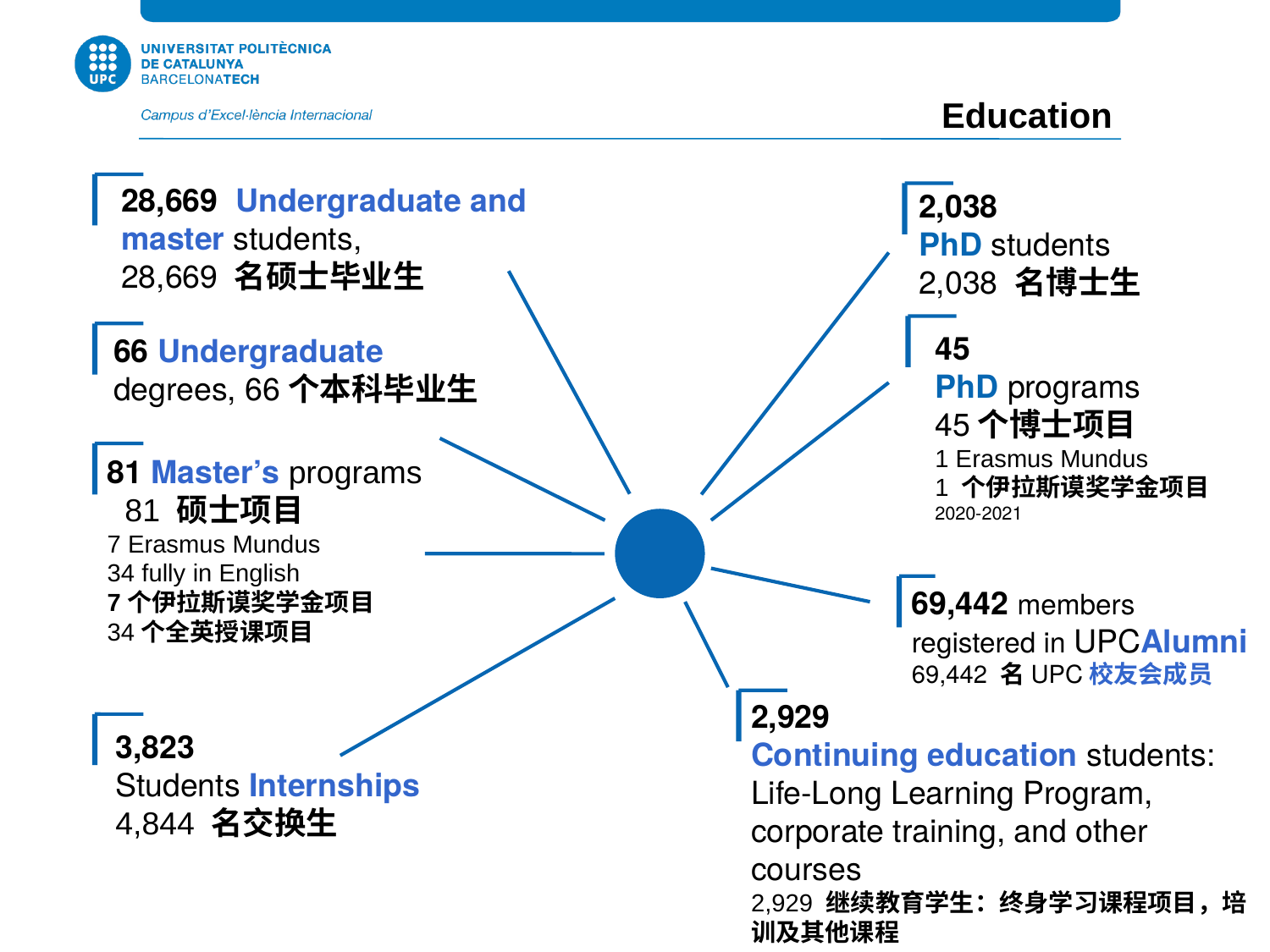

Education

28,669  Undergraduate and master students,
28,669 名硕士毕业生

2,038
PhD students
2,038 名博士生

45
PhD programs
45个博士项目
1 Erasmus Mundus
1 个伊拉斯谟奖学金项目
2020-2021

66 Undergraduate  degrees, 66个本科毕业生

81 Master’s programs       81 硕士项目
7 Erasmus Mundus
34 fully in English
7个伊拉斯谟奖学金项目
34个全英授课项目

69,442 members registered in UPCAlumni
69,442 名UPC校友会成员

2,929
Continuing education students: Life-Long Learning Program, corporate training, and other courses
2,929 继续教育学生：终身学习课程项目，培训及其他课程

3,823
Students Internships
4,844 名交换生